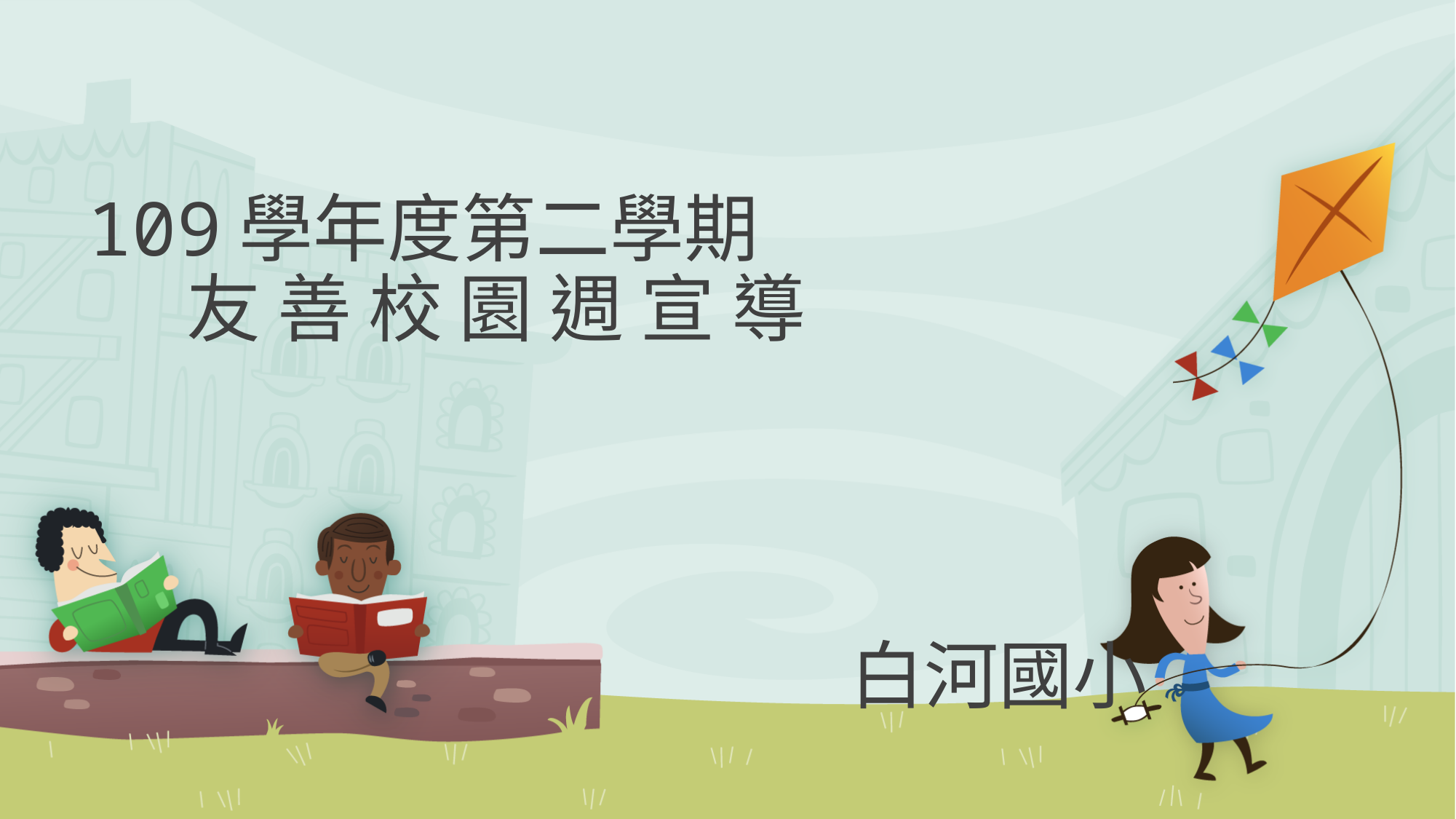

# 109學年度第二學期 友 善 校 園 週 宣 導
白河國小